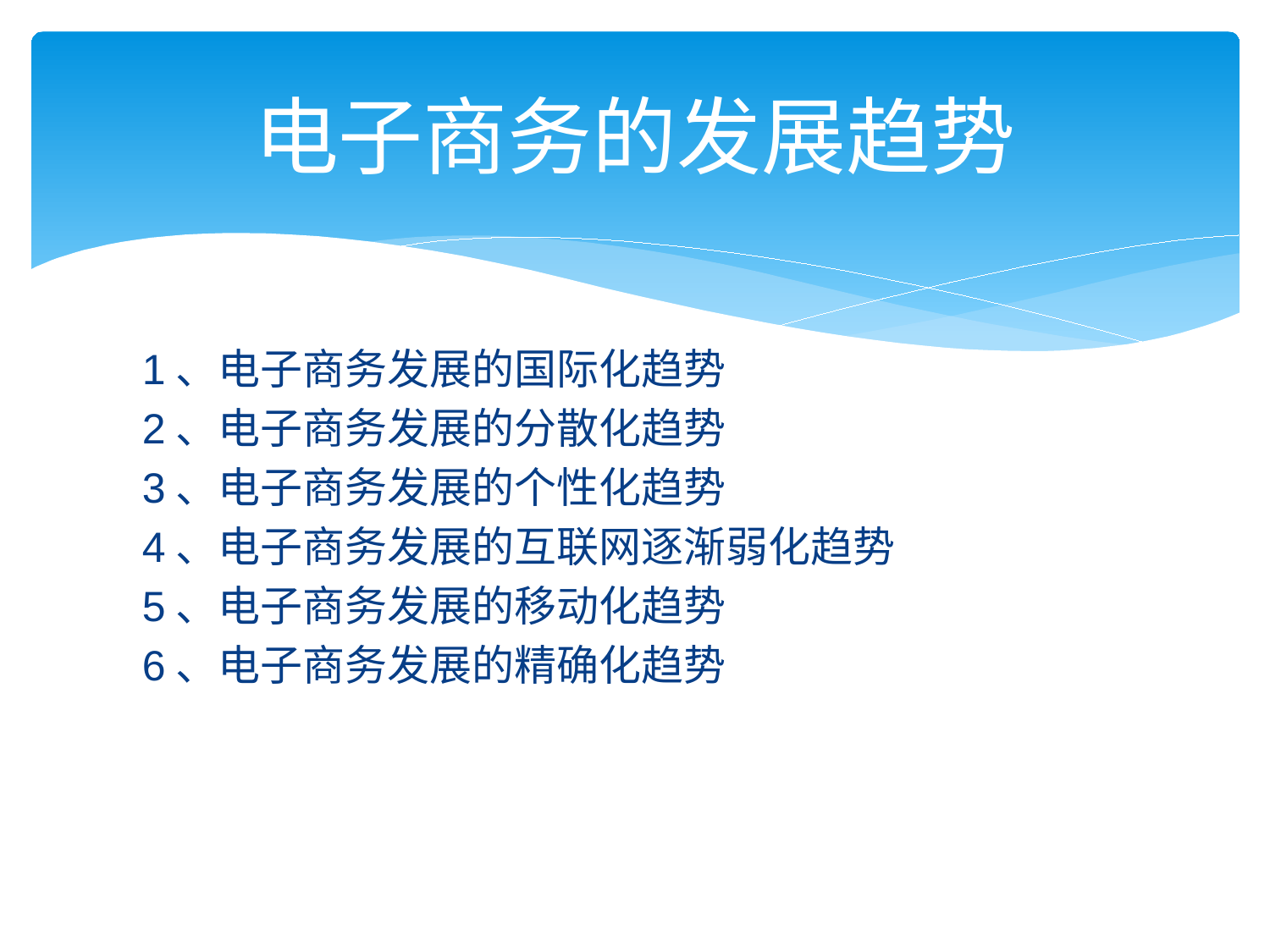

# 电子商务的发展趋势
  1、电子商务发展的国际化趋势
  2、电子商务发展的分散化趋势
  3、电子商务发展的个性化趋势
  4、电子商务发展的互联网逐渐弱化趋势
  5、电子商务发展的移动化趋势
  6、电子商务发展的精确化趋势